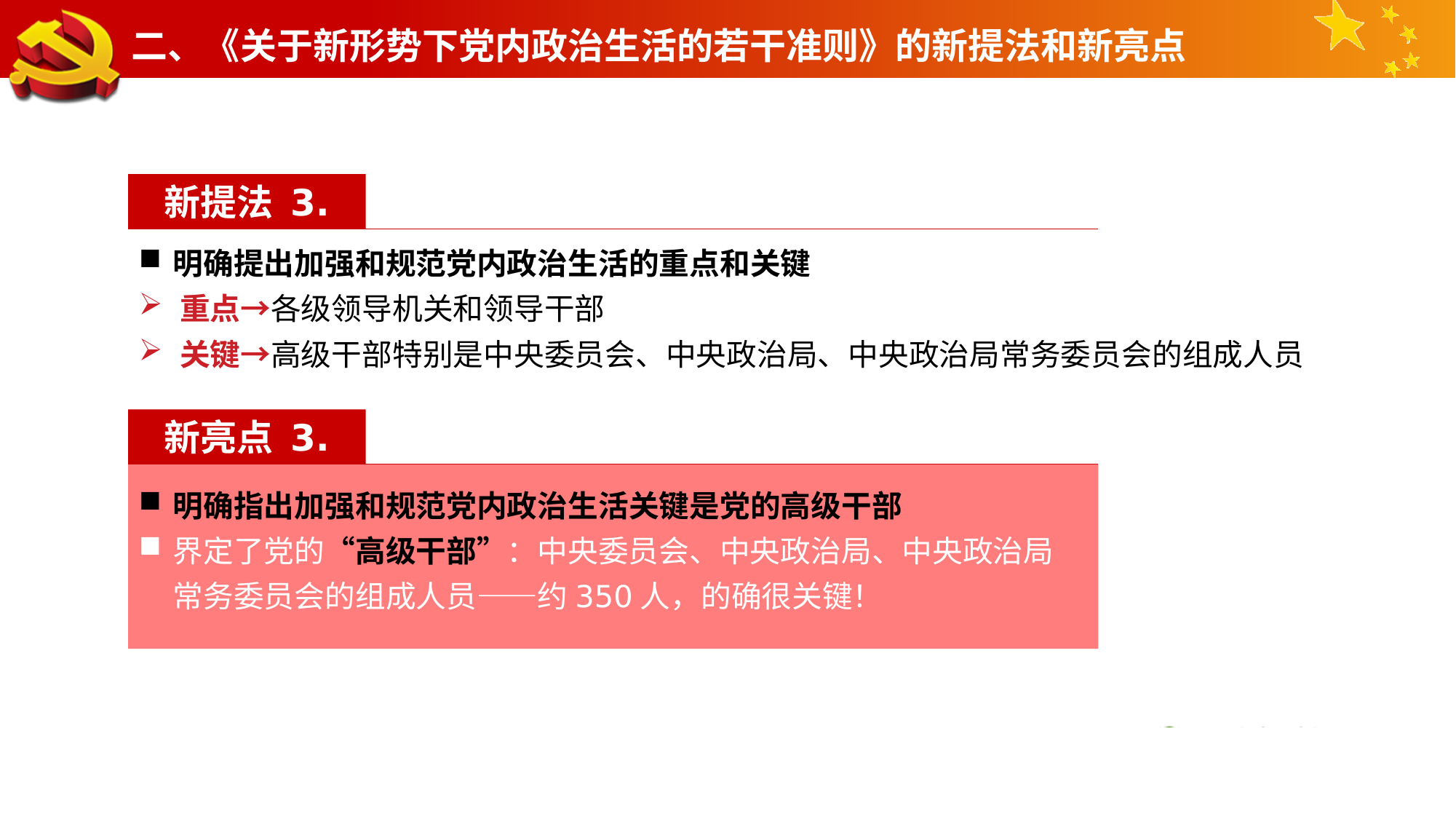

二、《关于新形势下党内政治生活的若干准则》的新提法和新亮点
新提法 3.
明确提出加强和规范党内政治生活的重点和关键
重点→各级领导机关和领导干部
关键→高级干部特别是中央委员会、中央政治局、中央政治局常务委员会的组成人员
新亮点 3.

明确指出加强和规范党内政治生活关键是党的高级干部
界定了党的“高级干部”：中央委员会、中央政治局、中央政治局常务委员会的组成人员——约350人，的确很关键！